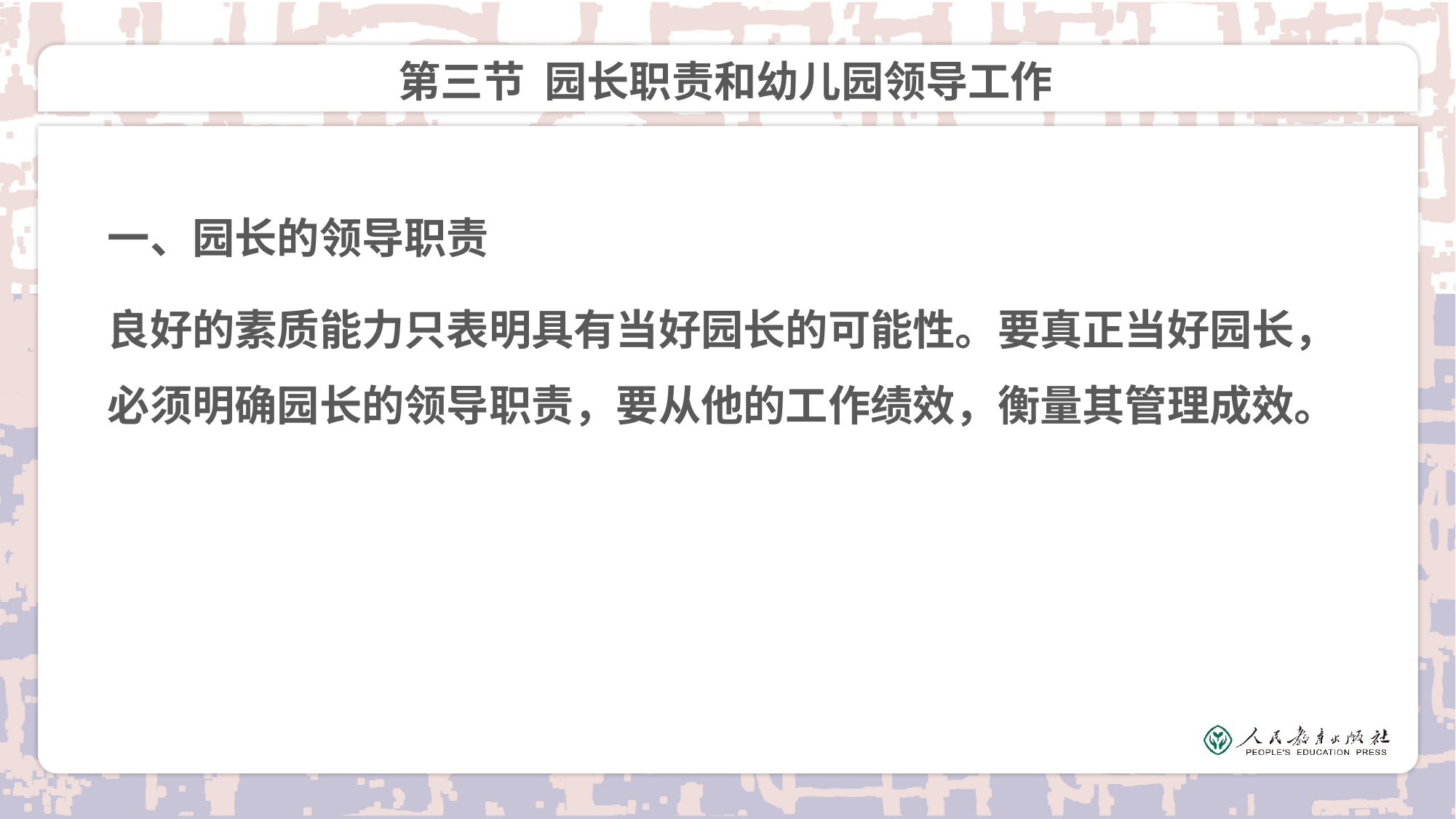

# 第三节  园长职责和幼儿园领导工作
一、园长的领导职责
良好的素质能力只表明具有当好园长的可能性。要真正当好园长，必须明确园长的领导职责，要从他的工作绩效，衡量其管理成效。